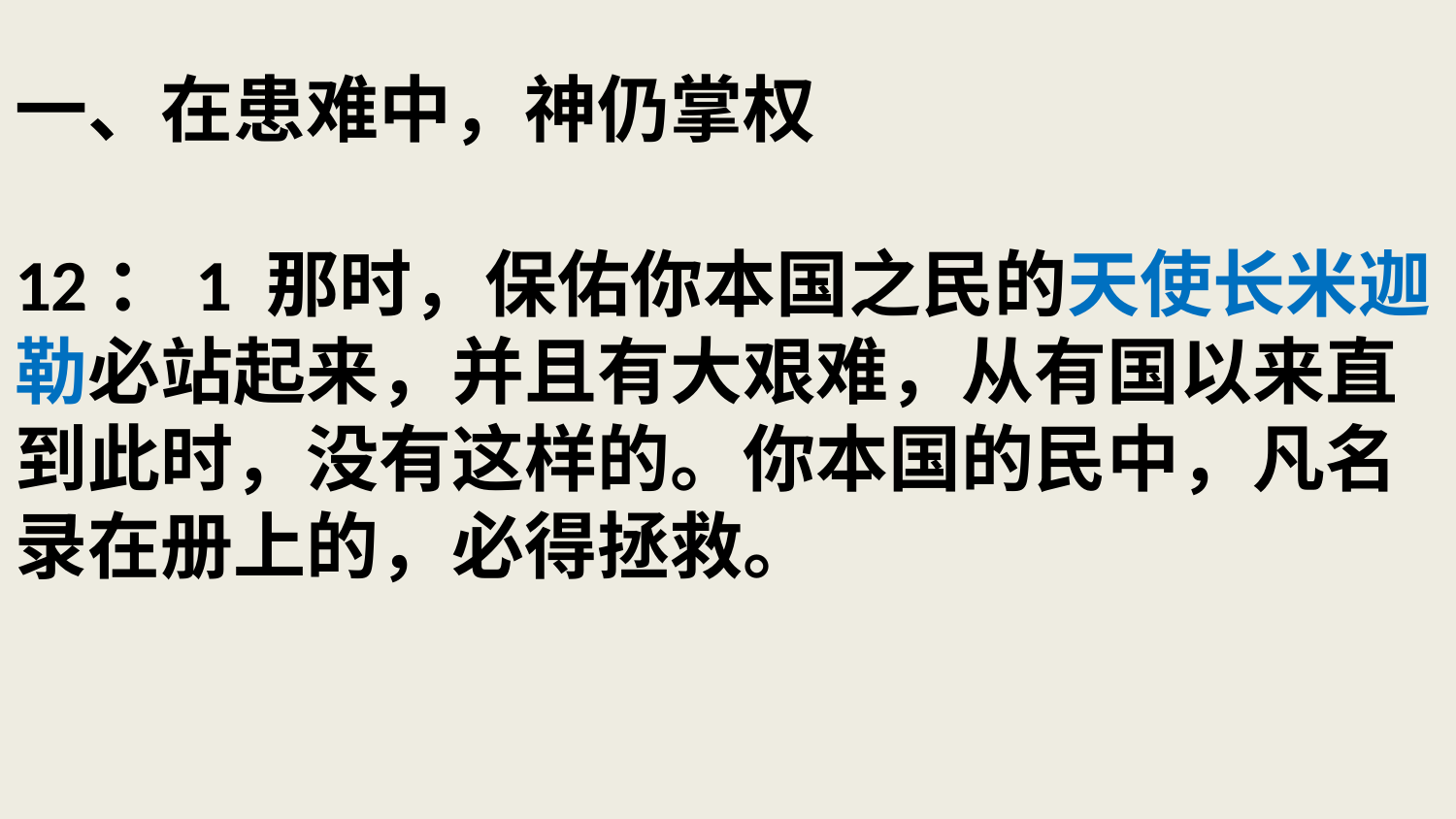

# 一、在患难中，神仍掌权 12：1 那时，保佑你本国之民的天使长米迦勒必站起来，并且有大艰难，从有国以来直到此时，没有这样的。你本国的民中，凡名录在册上的，必得拯救。